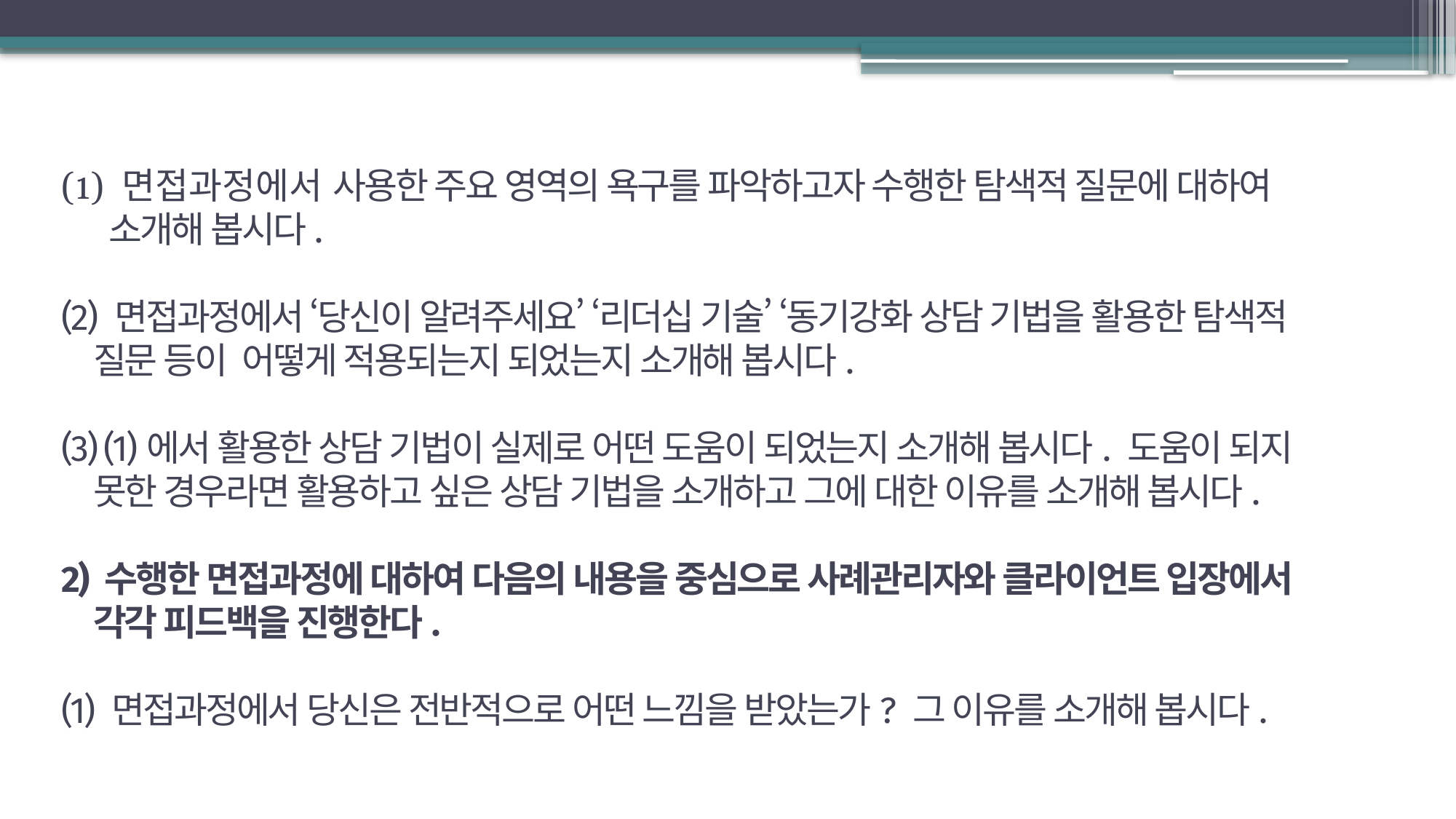

# (1) 면접과정에서 사용한 주요 영역의 욕구를 파악하고자 수행한 탐색적 질문에 대하여 소개해 봅시다. (2) 면접과정에서 ‘당신이 알려주세요’ ‘리더십 기술’ ‘동기강화 상담 기법을 활용한 탐색적 질문 등이  어떻게 적용되는지 되었는지 소개해 봅시다. (3) (1)에서 활용한 상담 기법이 실제로 어떤 도움이 되었는지 소개해 봅시다. 도움이 되지 못한 경우라면 활용하고 싶은 상담 기법을 소개하고 그에 대한 이유를 소개해 봅시다. 2) 수행한 면접과정에 대하여 다음의 내용을 중심으로 사례관리자와 클라이언트 입장에서 각각 피드백을 진행한다. (1) 면접과정에서 당신은 전반적으로 어떤 느낌을 받았는가? 그 이유를 소개해 봅시다.